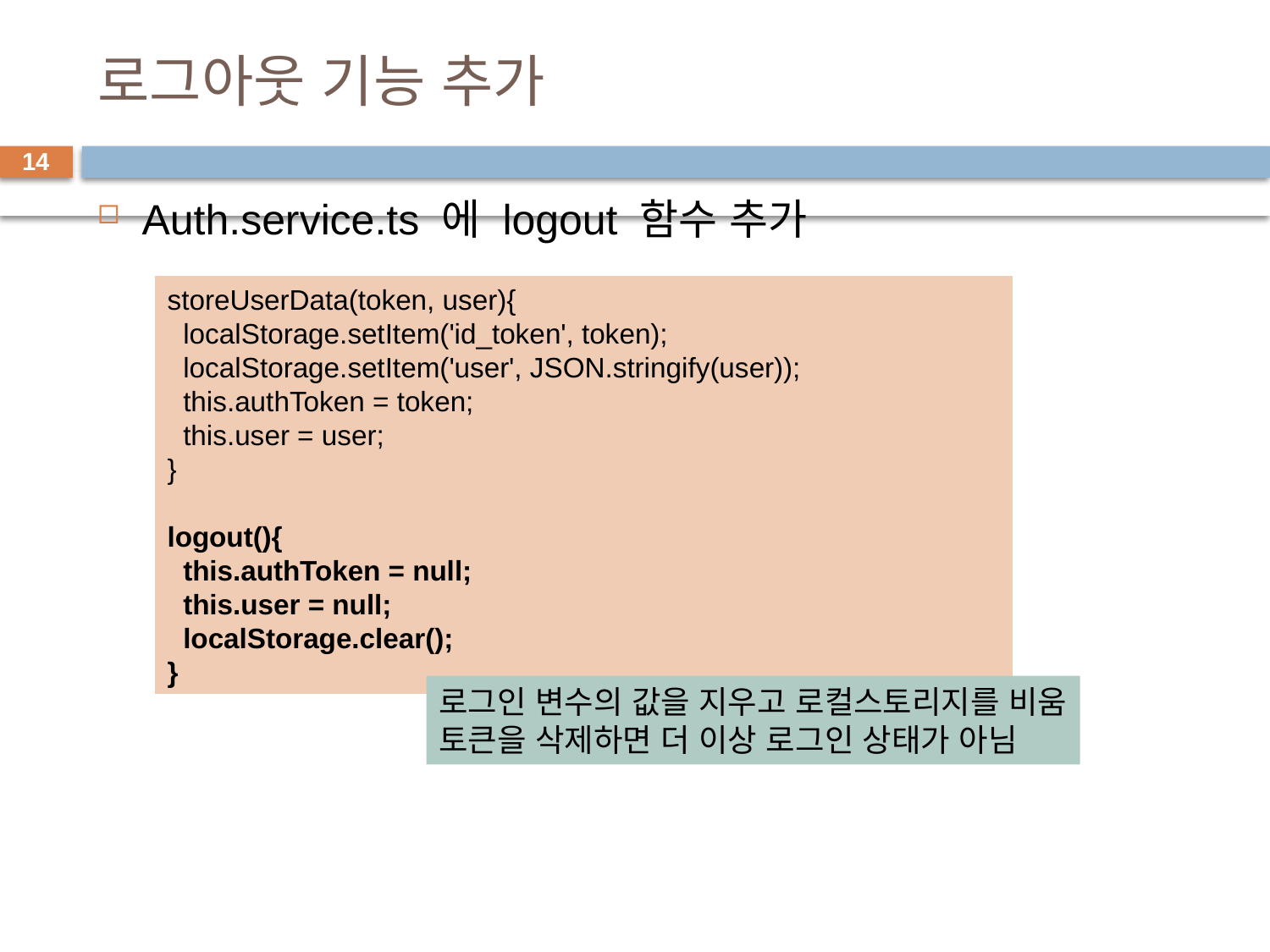

# 로그아웃 기능 추가
14
Auth.service.ts 에 logout 함수 추가
storeUserData(token, user){
  localStorage.setItem('id_token', token);
  localStorage.setItem('user', JSON.stringify(user));
  this.authToken = token;
  this.user = user;
}

logout(){
  this.authToken = null;
  this.user = null;
  localStorage.clear();
}
로그인 변수의 값을 지우고 로컬스토리지를 비움
토큰을 삭제하면 더 이상 로그인 상태가 아님